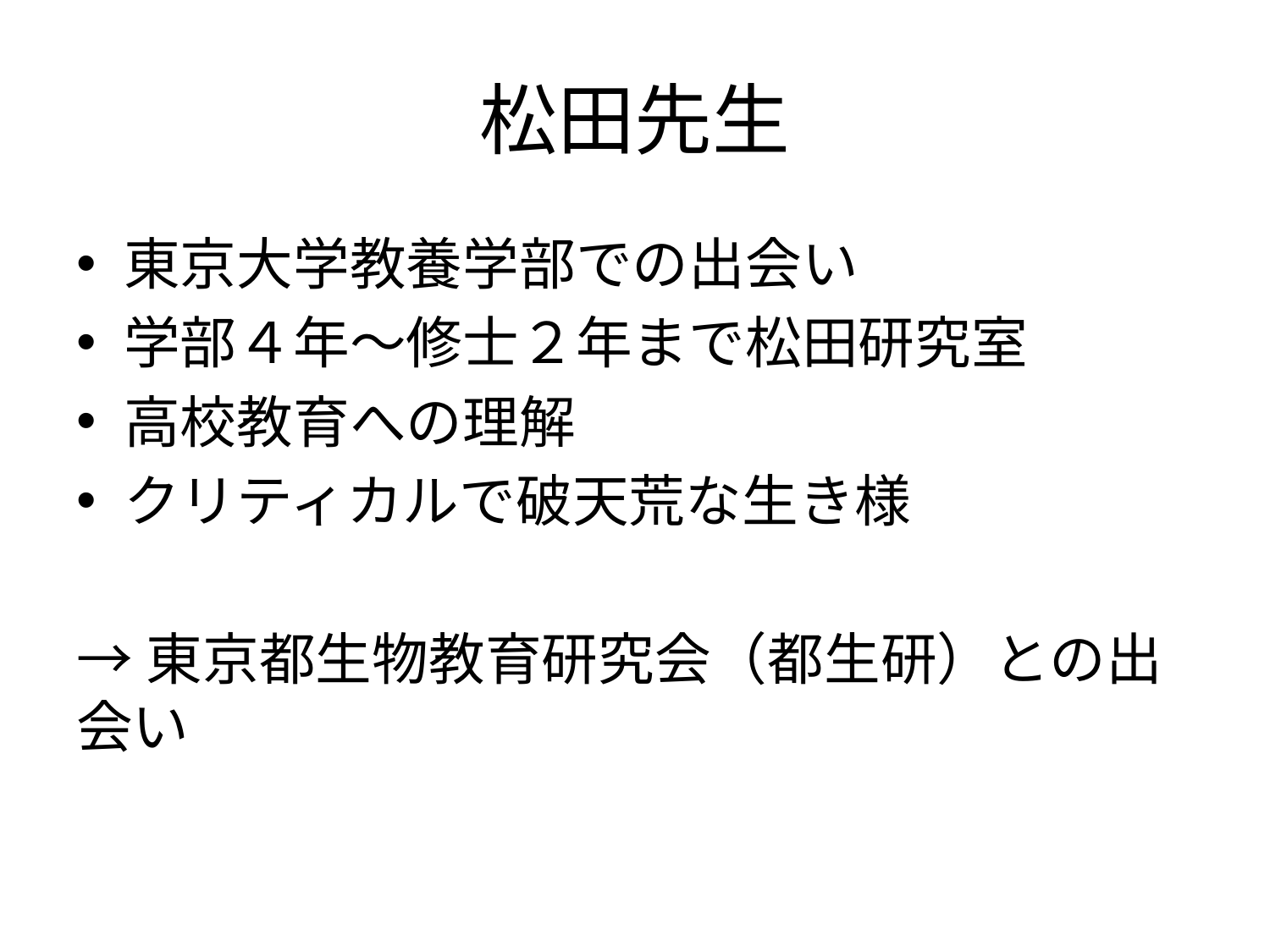

# 松田先生
東京大学教養学部での出会い
学部４年～修士２年まで松田研究室
高校教育への理解
クリティカルで破天荒な生き様

→東京都生物教育研究会（都生研）との出会い